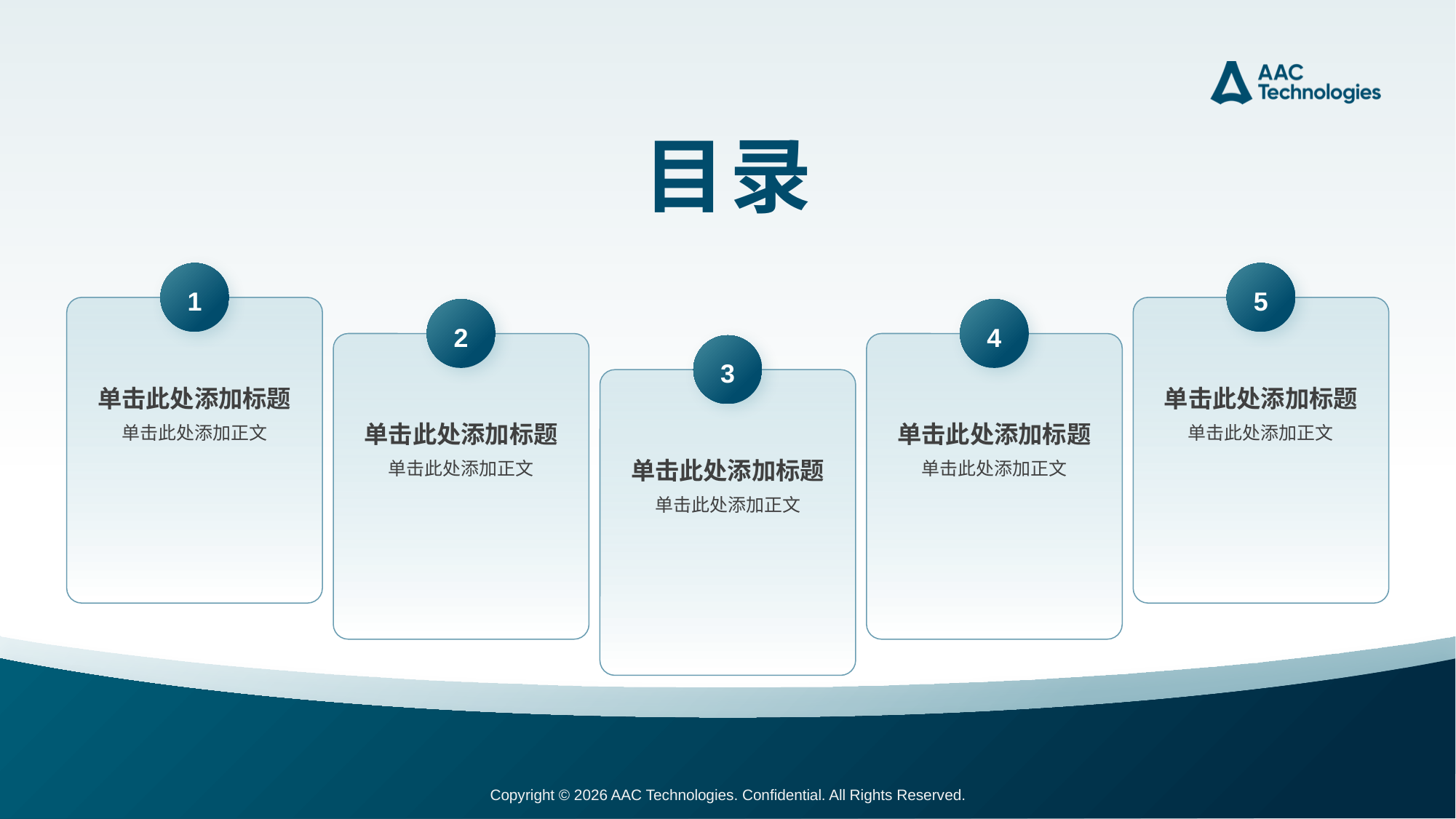

1

单击此处添加标题
单击此处添加正文

5

单击此处添加标题
单击此处添加正文
2

单击此处添加标题
单击此处添加正文
4

单击此处添加标题
单击此处添加正文
3

单击此处添加标题
单击此处添加正文